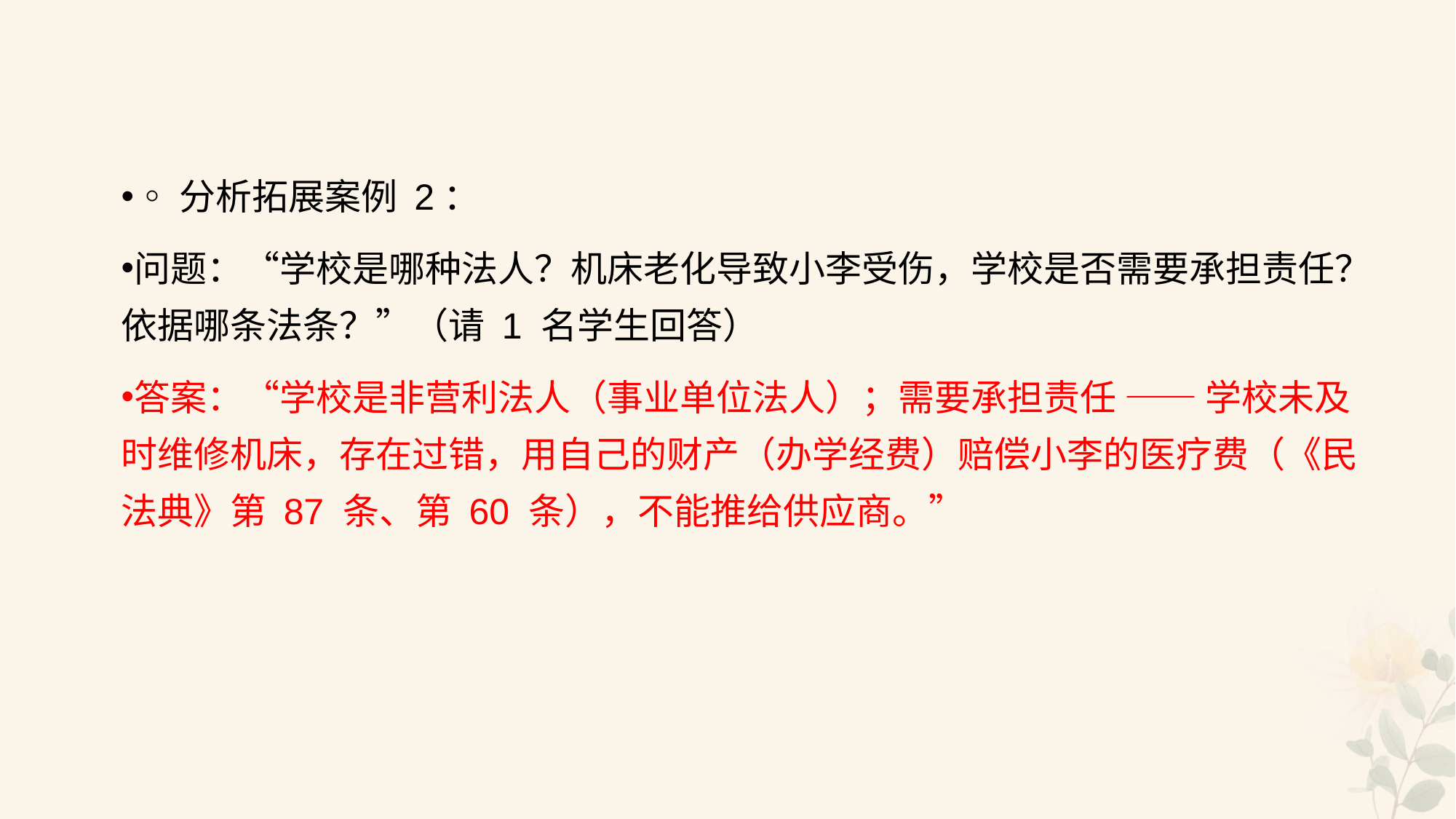

#
◦分析拓展案例 2：
问题：“学校是哪种法人？机床老化导致小李受伤，学校是否需要承担责任？依据哪条法条？”（请 1 名学生回答）
答案：“学校是非营利法人（事业单位法人）；需要承担责任 —— 学校未及时维修机床，存在过错，用自己的财产（办学经费）赔偿小李的医疗费（《民法典》第 87 条、第 60 条），不能推给供应商。”